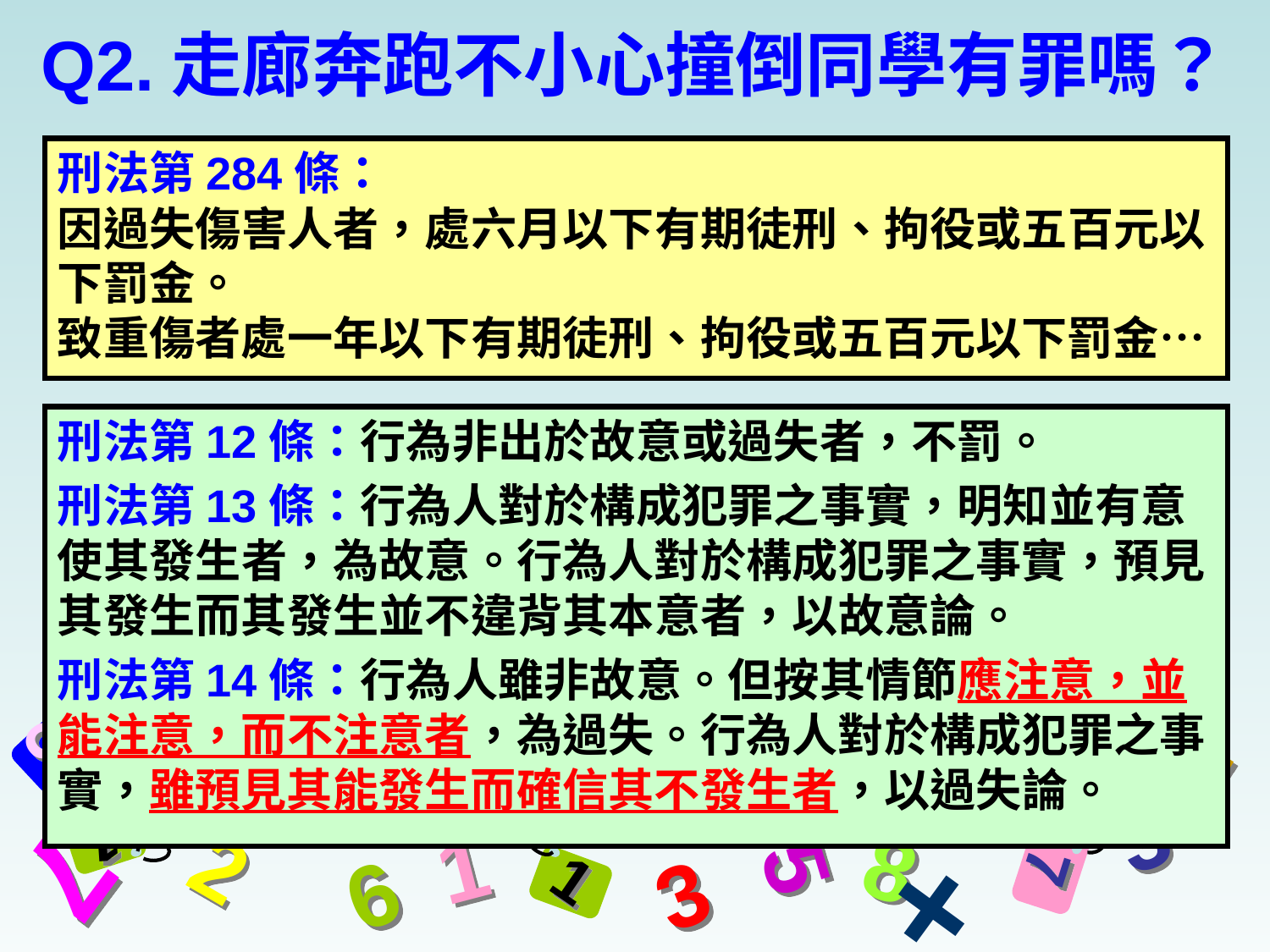

# Q2.走廊奔跑不小心撞倒同學有罪嗎？
刑法第284條：
因過失傷害人者，處六月以下有期徒刑、拘役或五百元以下罰金。
致重傷者處一年以下有期徒刑、拘役或五百元以下罰金…
刑法第12條：行為非出於故意或過失者，不罰。
刑法第13條：行為人對於構成犯罪之事實，明知並有意使其發生者，為故意。行為人對於構成犯罪之事實，預見其發生而其發生並不違背其本意者，以故意論。
刑法第14條：行為人雖非故意。但按其情節應注意，並能注意，而不注意者，為過失。行為人對於構成犯罪之事實，雖預見其能發生而確信其不發生者，以過失論。